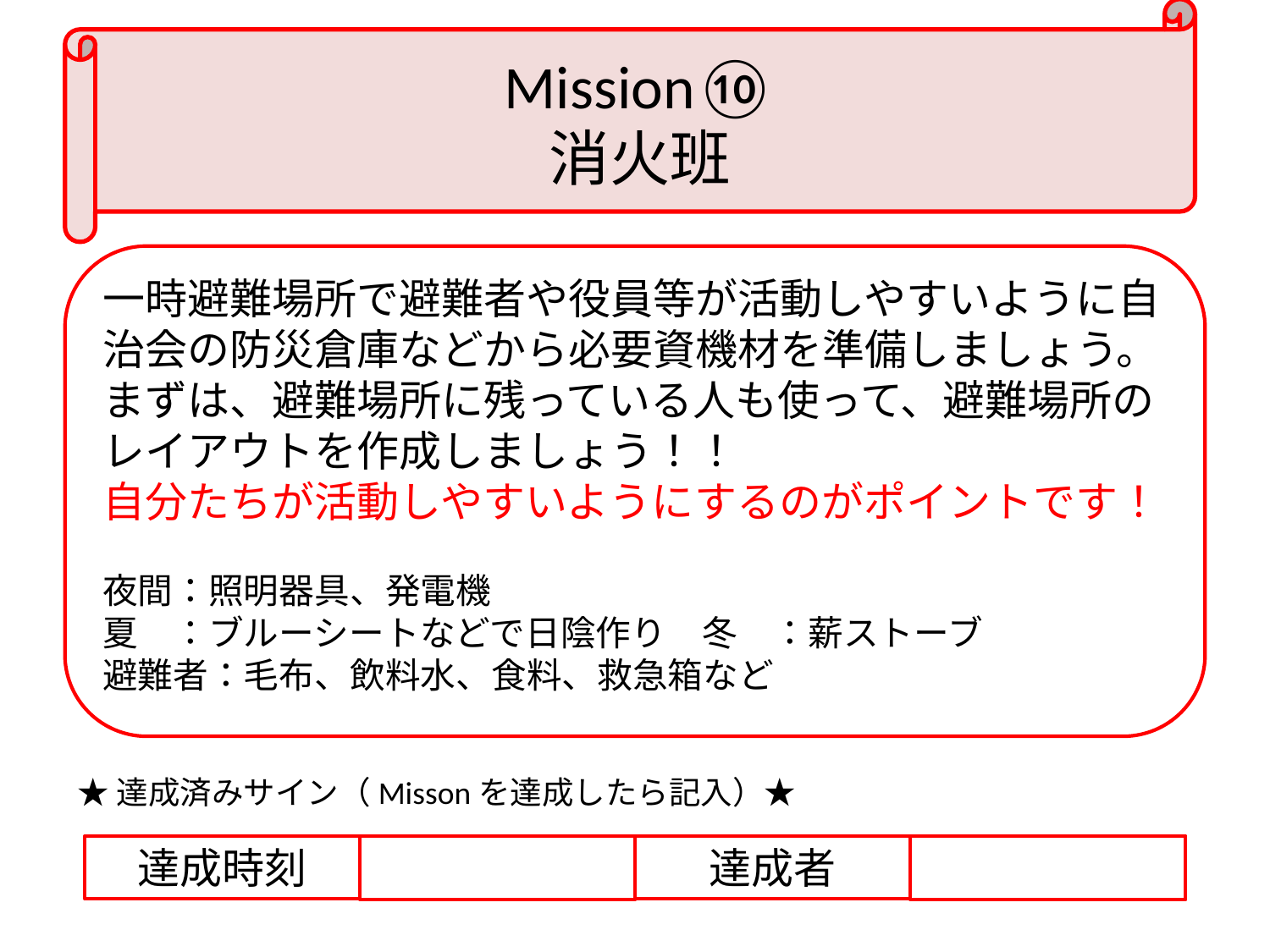

# Mission⑩ 消火班

一時避難場所で避難者や役員等が活動しやすいように自治会の防災倉庫などから必要資機材を準備しましょう。
まずは、避難場所に残っている人も使って、避難場所のレイアウトを作成しましょう！！
自分たちが活動しやすいようにするのがポイントです！

夜間：照明器具、発電機
夏　：ブルーシートなどで日陰作り　冬　：薪ストーブ
避難者：毛布、飲料水、食料、救急箱など
★達成済みサイン（Missonを達成したら記入）★
達成時刻

達成者